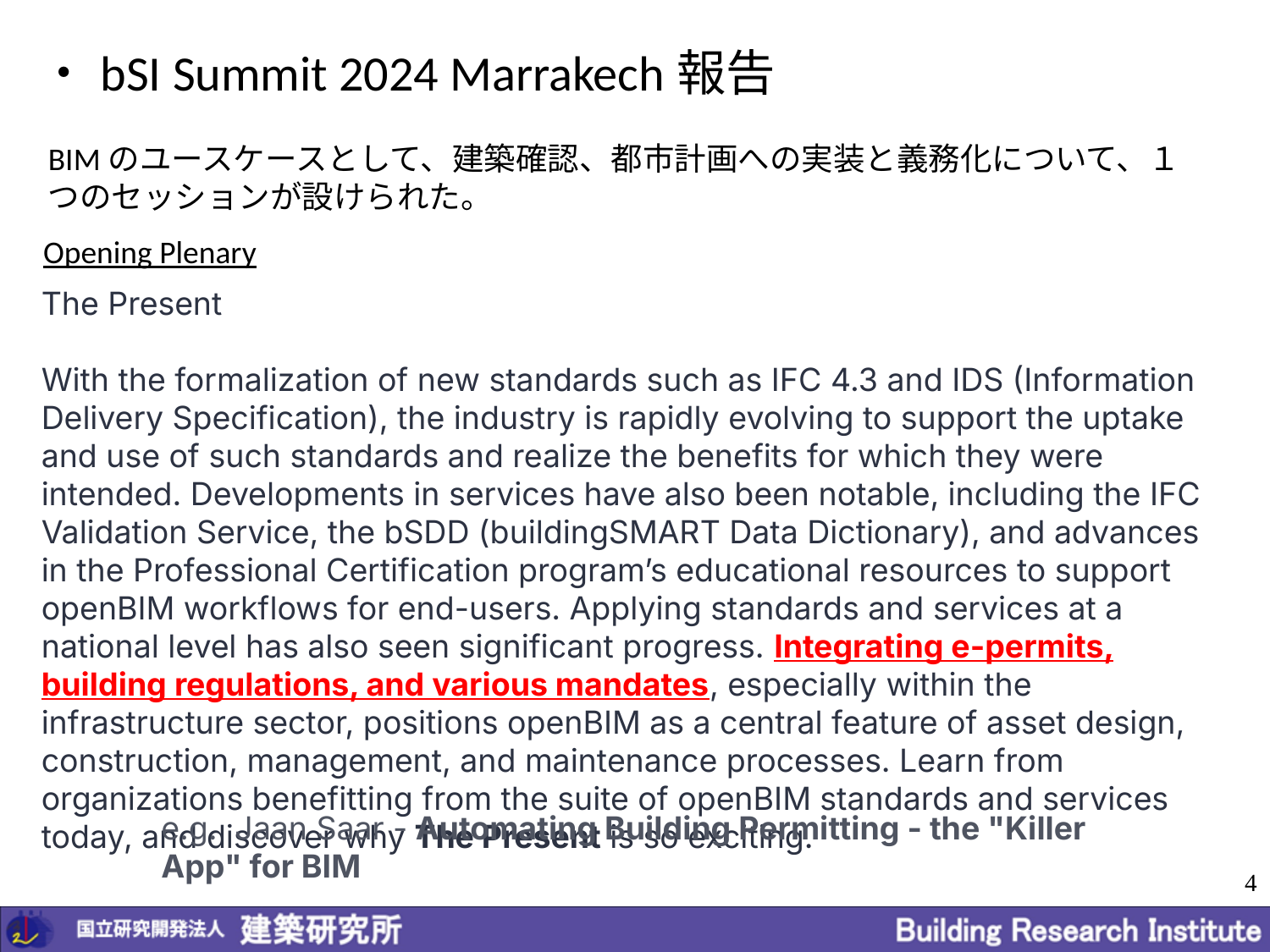

・bSI Summit 2024 Marrakech報告
BIMのユースケースとして、建築確認、都市計画への実装と義務化について、１つのセッションが設けられた。
Opening Plenary
The Present

With the formalization of new standards such as IFC 4.3 and IDS (Information Delivery Specification), the industry is rapidly evolving to support the uptake and use of such standards and realize the benefits for which they were intended. Developments in services have also been notable, including the IFC Validation Service, the bSDD (buildingSMART Data Dictionary), and advances in the Professional Certification program’s educational resources to support openBIM workflows for end-users. Applying standards and services at a national level has also seen significant progress. Integrating e-permits, building regulations, and various mandates, especially within the infrastructure sector, positions openBIM as a central feature of asset design, construction, management, and maintenance processes. Learn from organizations benefitting from the suite of openBIM standards and services today, and discover why The Present is so exciting.
e.g.  Jaan Saar - Automating Building Permitting - the "Killer App" for BIM
4